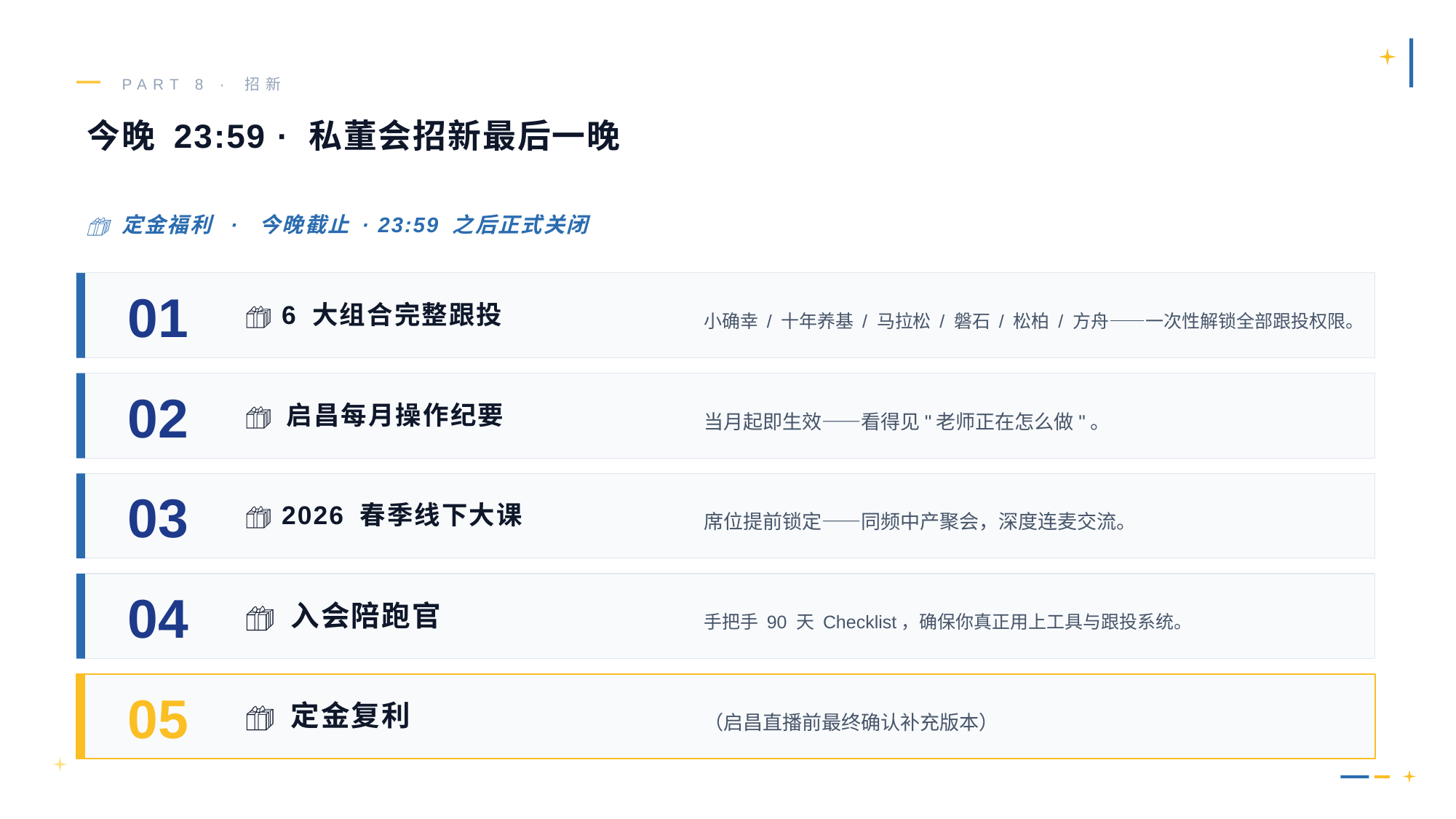

PART 8 · 招新

今晚 23:59 · 私董会招新最后一晚
🎁 定金福利  ·  今晚截止 · 23:59 之后正式关闭

01
小确幸 / 十年养基 / 马拉松 / 磐石 / 松柏 / 方舟——一次性解锁全部跟投权限。
🎁 6 大组合完整跟投

02
当月起即生效——看得见"老师正在怎么做"。
🎁 启昌每月操作纪要

03
席位提前锁定——同频中产聚会，深度连麦交流。
🎁 2026 春季线下大课

04
手把手 90 天 Checklist，确保你真正用上工具与跟投系统。
🎁 入会陪跑官

05
（启昌直播前最终确认补充版本）
🎁 定金复利